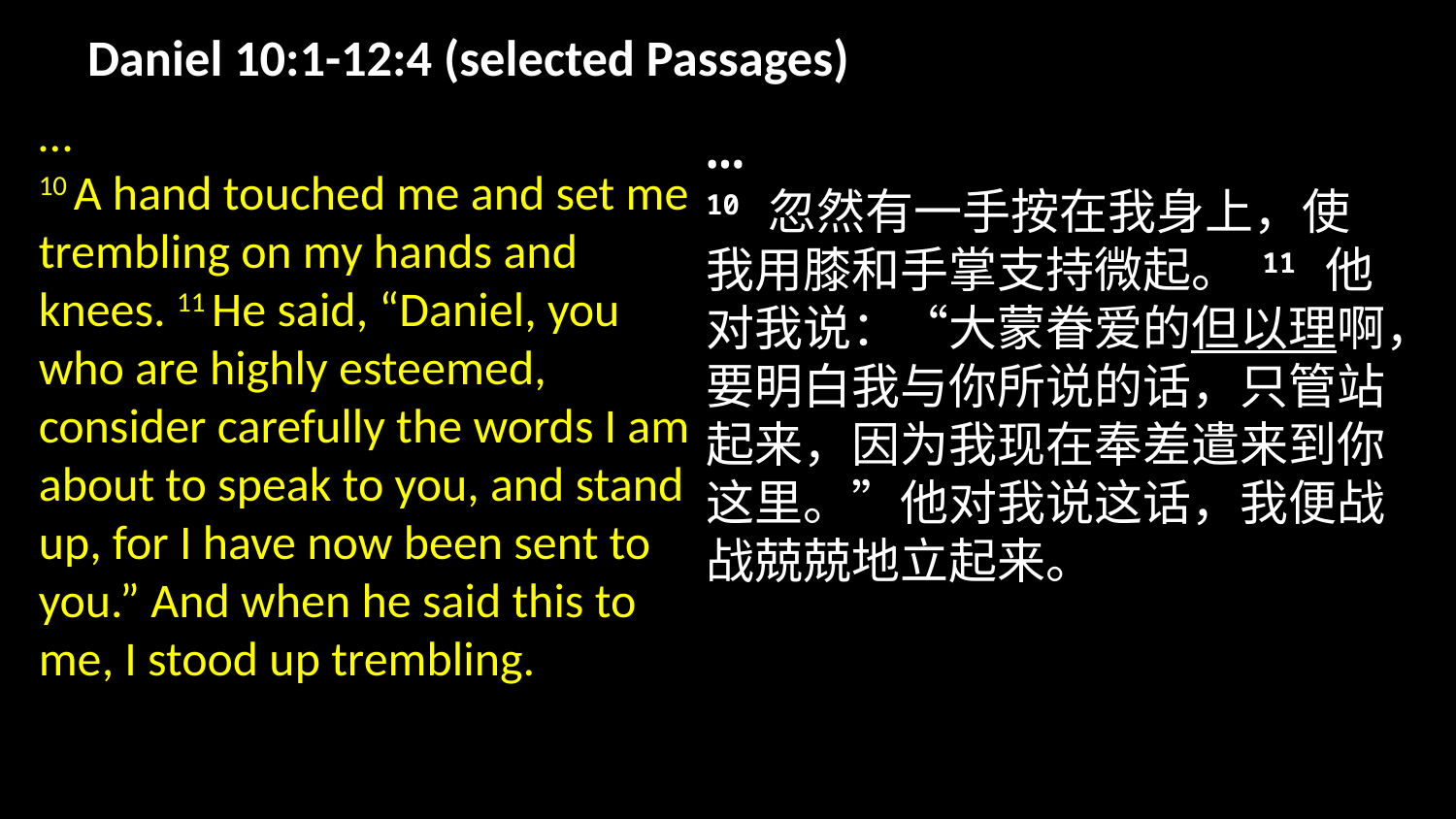

# Daniel 10:1-12:4 (selected Passages)
…
10 A hand touched me and set me trembling on my hands and knees. 11 He said, “Daniel, you who are highly esteemed, consider carefully the words I am about to speak to you, and stand up, for I have now been sent to you.” And when he said this to me, I stood up trembling.

…
10 忽然有一手按在我身上，使我用膝和手掌支持微起。 11 他对我说：“大蒙眷爱的但以理啊，要明白我与你所说的话，只管站起来，因为我现在奉差遣来到你这里。”他对我说这话，我便战战兢兢地立起来。